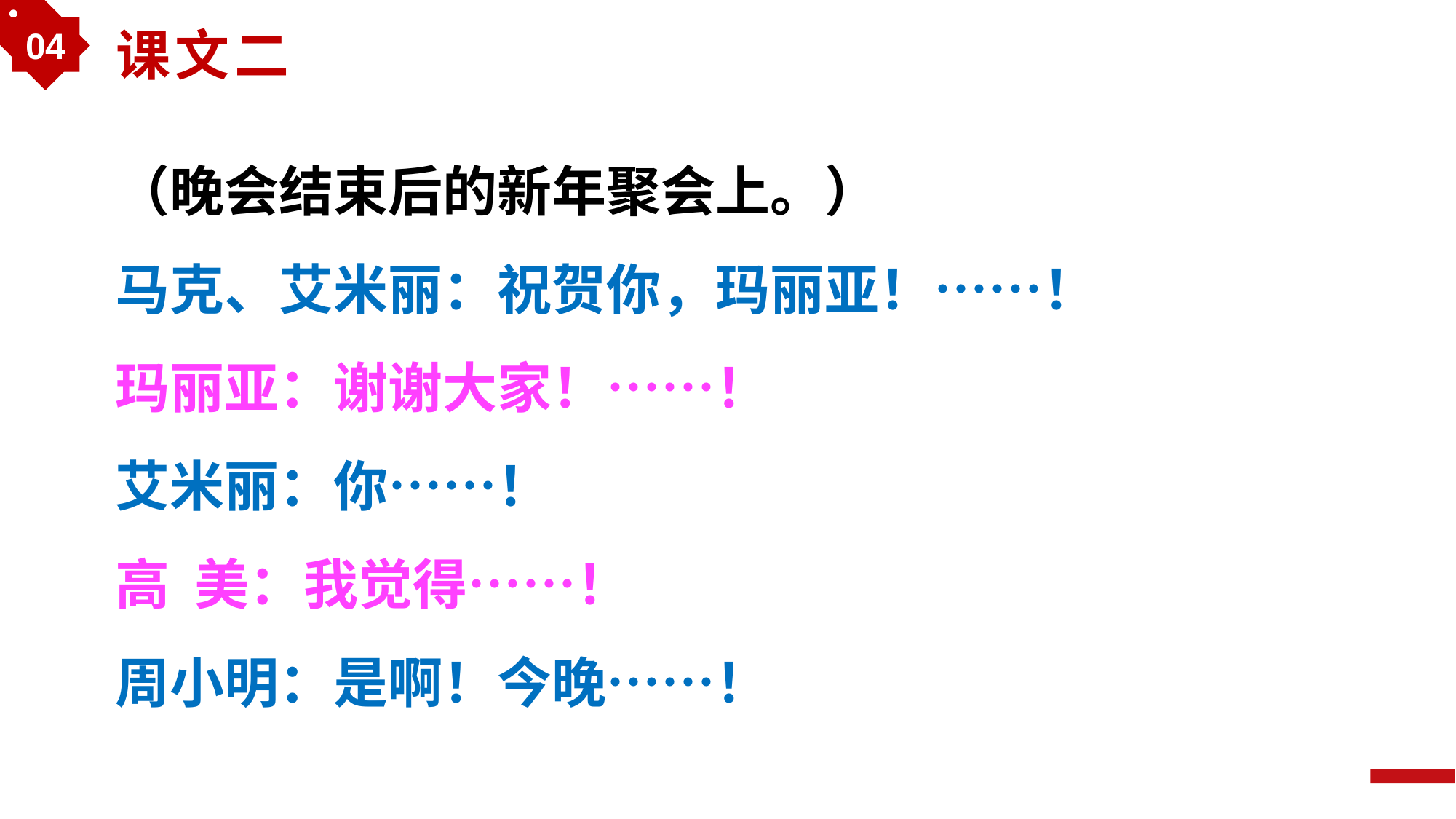

04
课文二
（晚会结束后的新年聚会上。）
马克、艾米丽：祝贺你，玛丽亚！……！
玛丽亚：谢谢大家！……！
艾米丽：你……！
高  美：我觉得……！
周小明：是啊！今晚……！